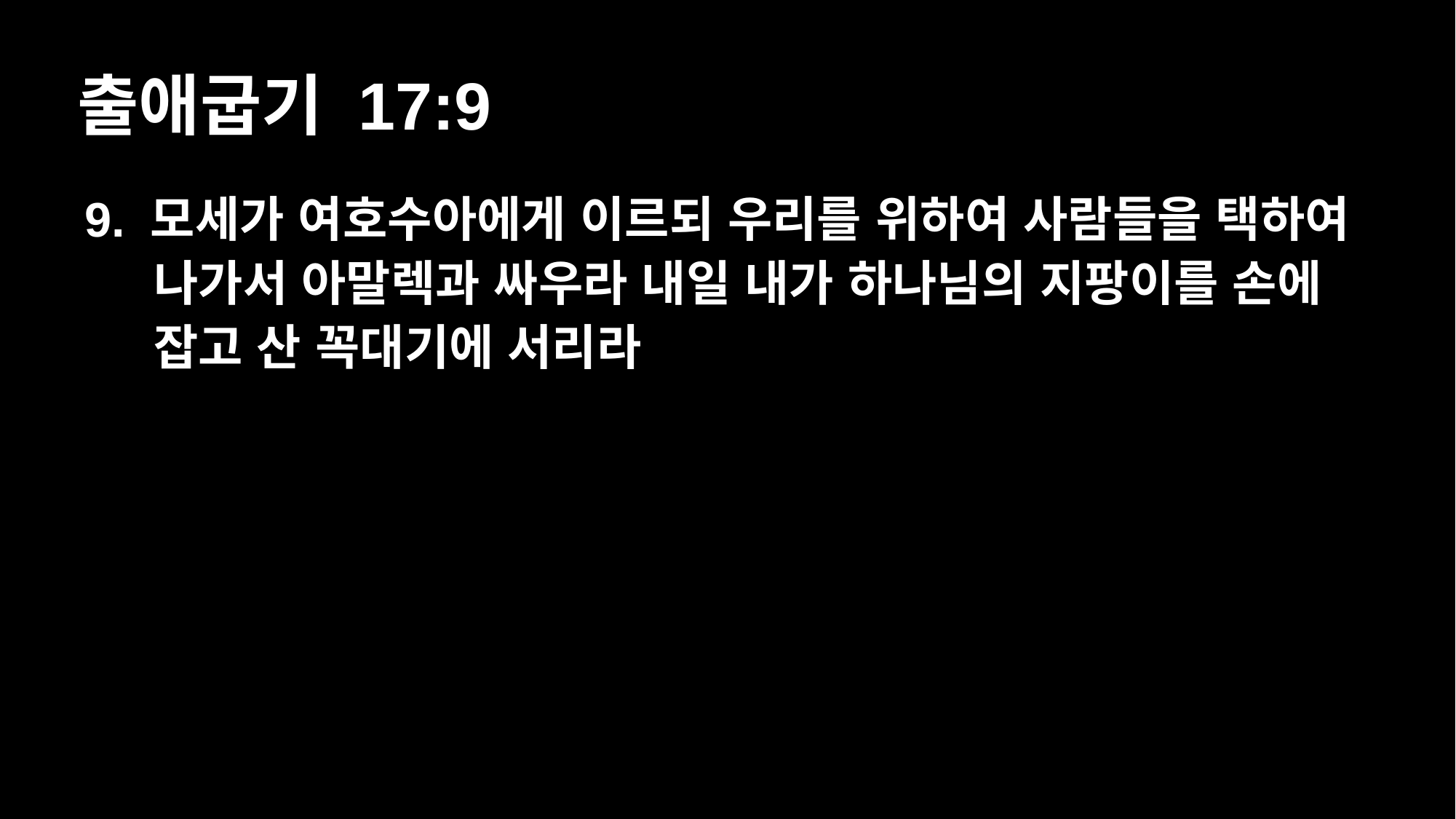

# 출애굽기 17:9
9. 모세가 여호수아에게 이르되 우리를 위하여 사람들을 택하여 나가서 아말렉과 싸우라 내일 내가 하나님의 지팡이를 손에 잡고 산 꼭대기에 서리라